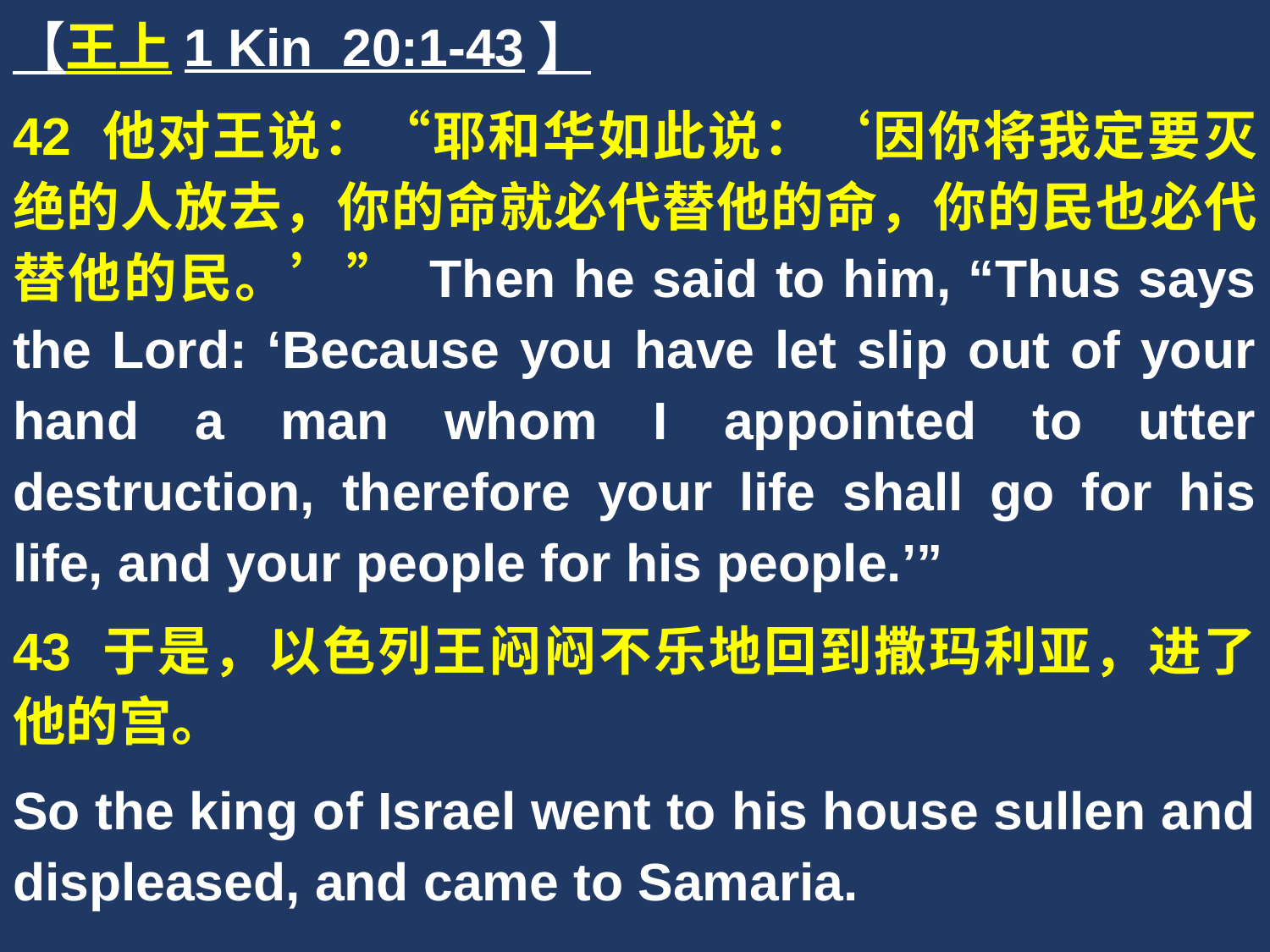

【王上1 Kin  20:1-43】
42 他对王说：“耶和华如此说：‘因你将我定要灭绝的人放去，你的命就必代替他的命，你的民也必代替他的民。’” Then he said to him, “Thus says the Lord: ‘Because you have let slip out of your hand a man whom I appointed to utter destruction, therefore your life shall go for his life, and your people for his people.’”
43 于是，以色列王闷闷不乐地回到撒玛利亚，进了他的宫。
So the king of Israel went to his house sullen and displeased, and came to Samaria.